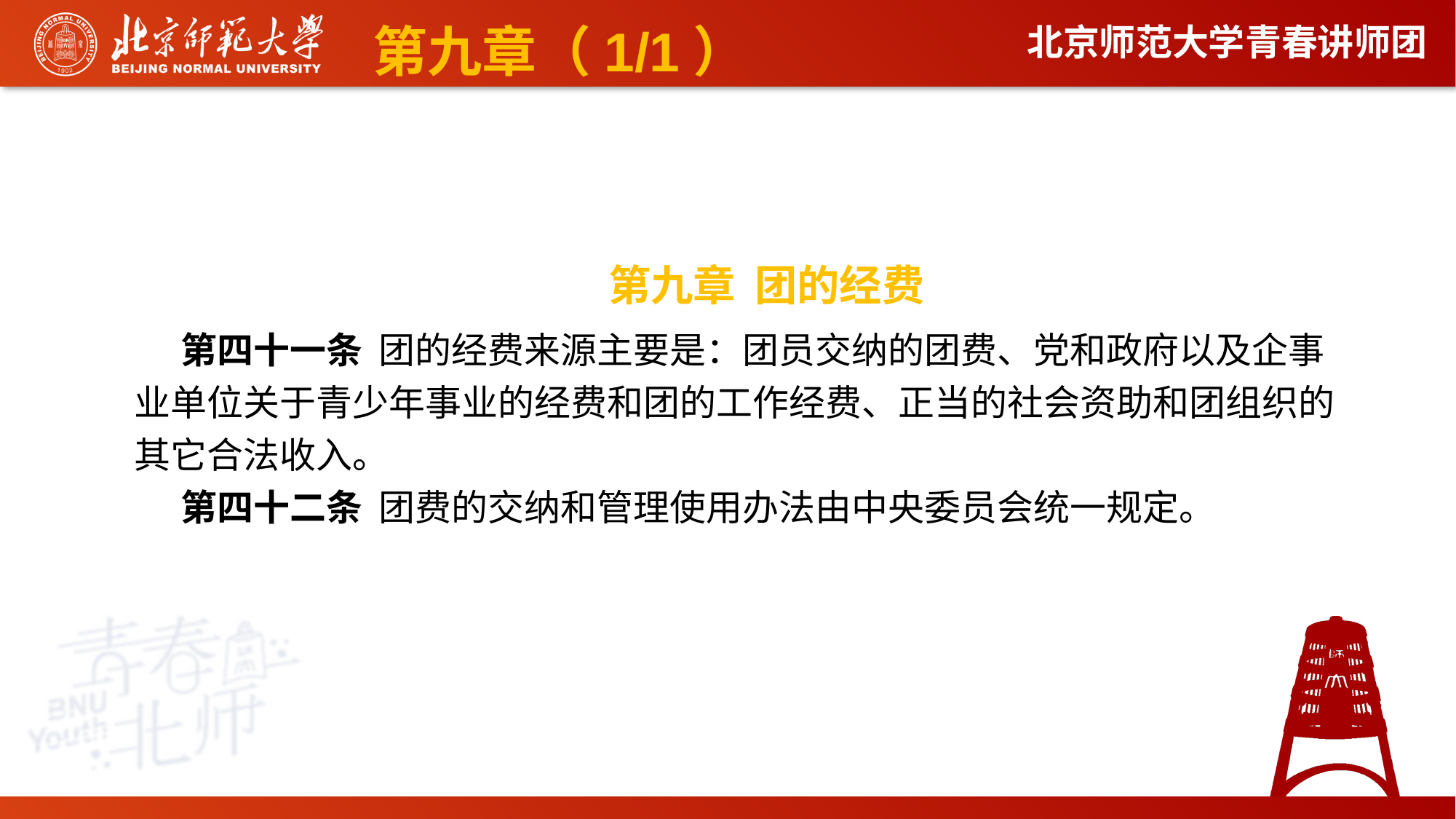

第九章（1/1）

第九章  团的经费
第四十一条  团的经费来源主要是：团员交纳的团费、党和政府以及企事业单位关于青少年事业的经费和团的工作经费、正当的社会资助和团组织的其它合法收入。
第四十二条  团费的交纳和管理使用办法由中央委员会统一规定。